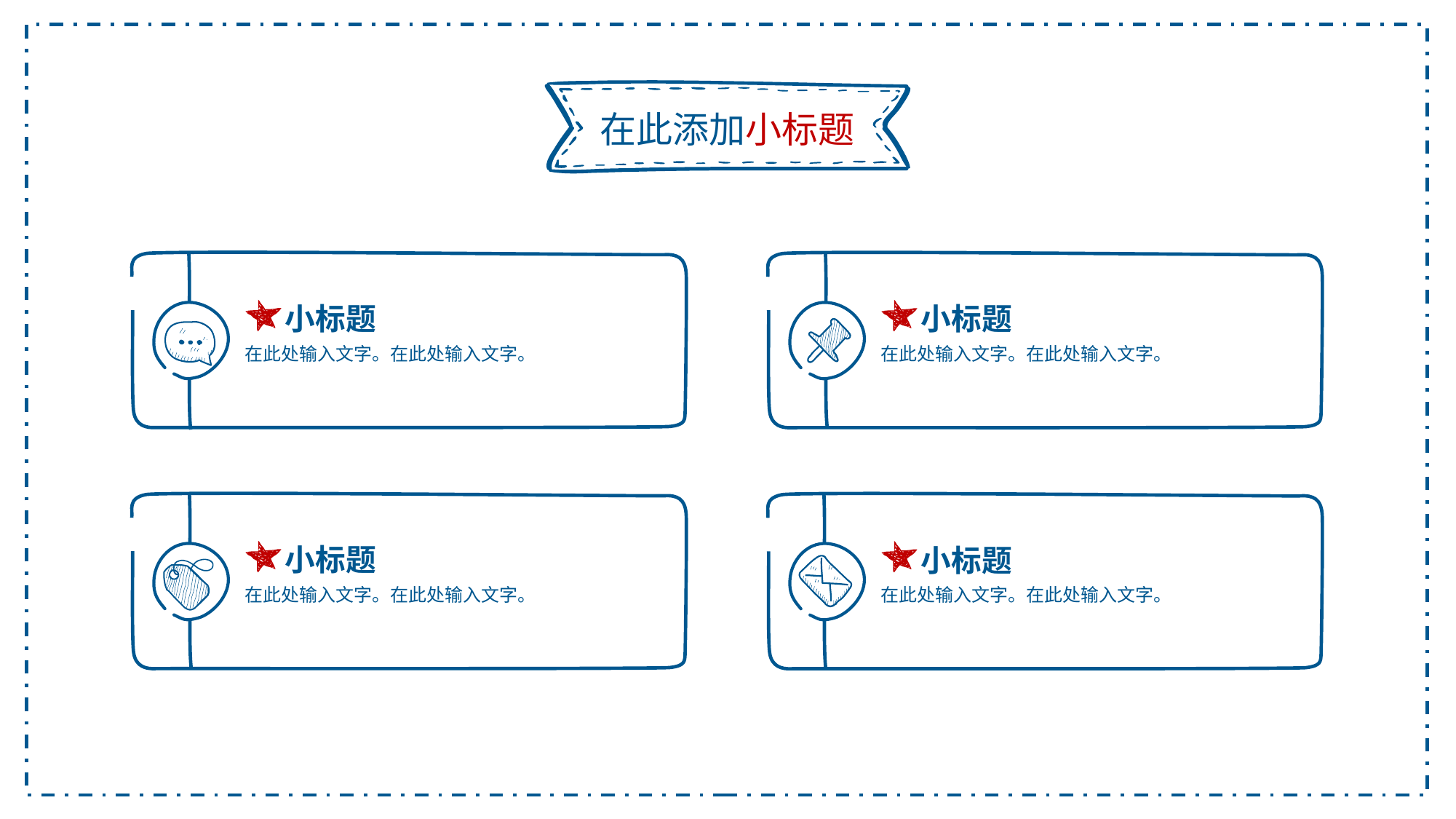

在此添加小标题

小标题
小标题

在此处输入文字。在此处输入文字。
在此处输入文字。在此处输入文字。

小标题
小标题

在此处输入文字。在此处输入文字。
在此处输入文字。在此处输入文字。